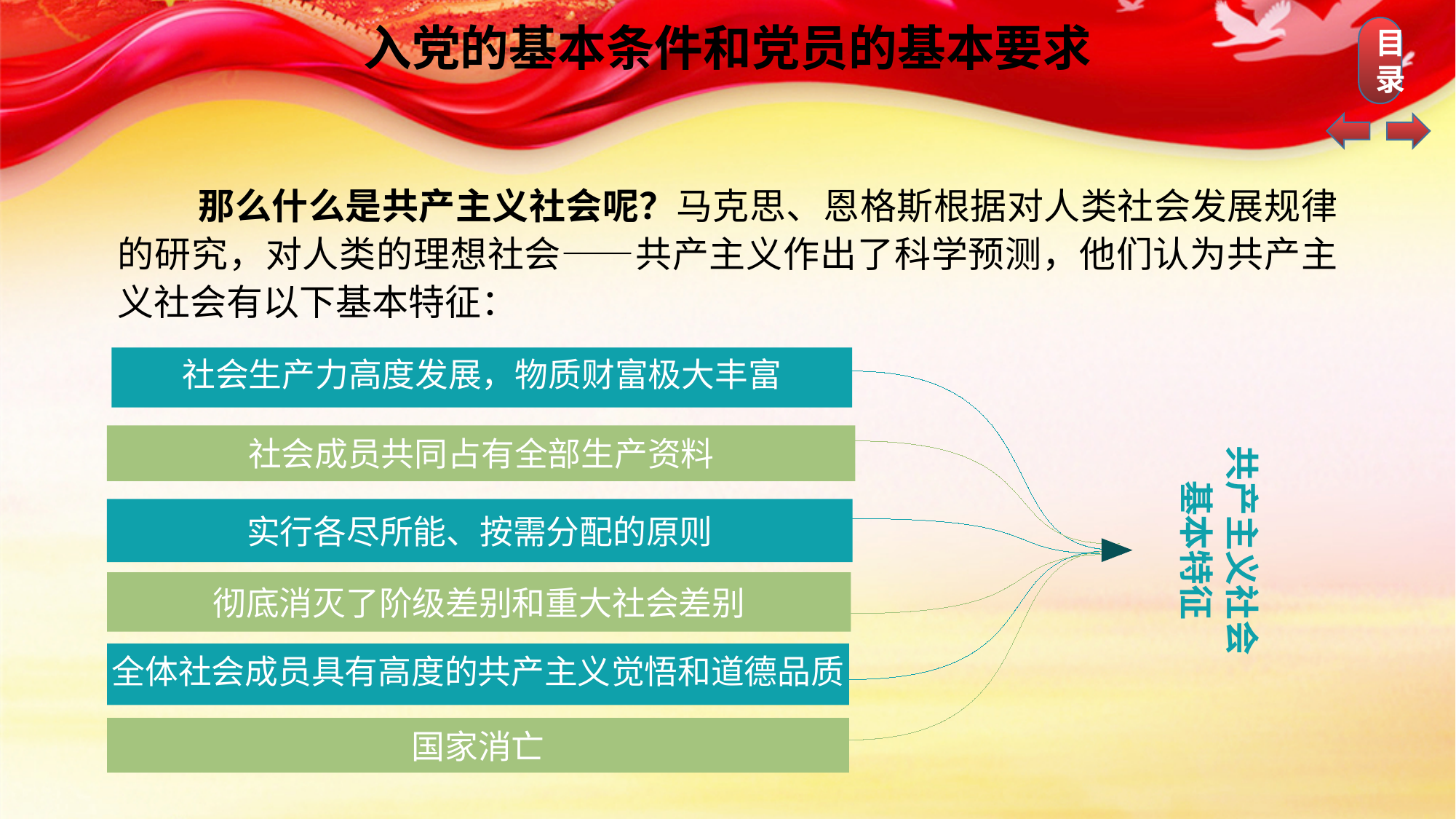

入党的基本条件和党员的基本要求
          那么什么是共产主义社会呢？马克思、恩格斯根据对人类社会发展规律的研究，对人类的理想社会——共产主义作出了科学预测，他们认为共产主义社会有以下基本特征：
社会生产力高度发展，物质财富极大丰富

共产主义社会
基本特征
社会成员共同占有全部生产资料

实行各尽所能、按需分配的原则

国家消亡

全体社会成员具有高度的共产主义觉悟和道德品质

彻底消灭了阶级差别和重大社会差别